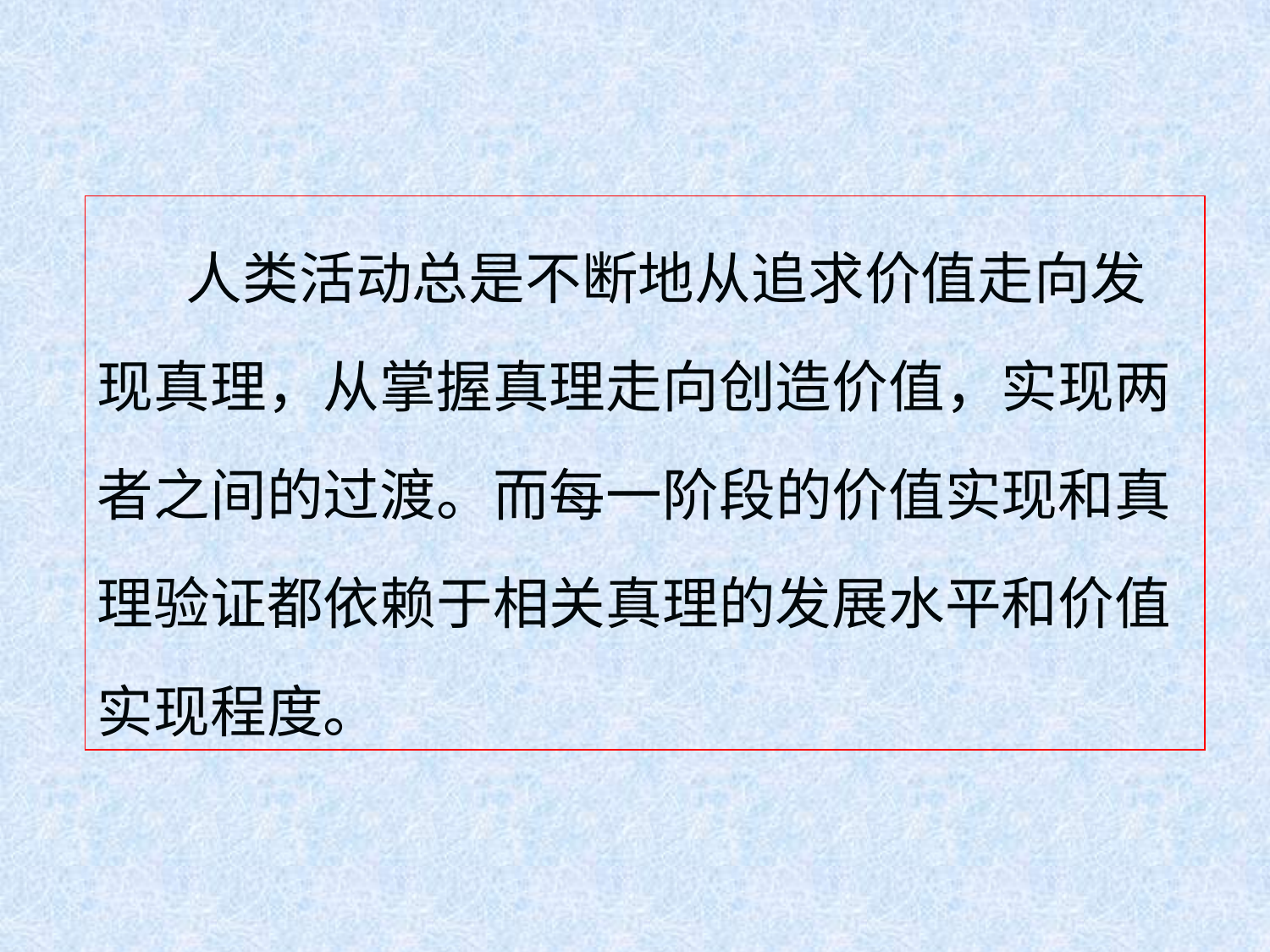

人类活动总是不断地从追求价值走向发现真理，从掌握真理走向创造价值，实现两者之间的过渡。而每一阶段的价值实现和真理验证都依赖于相关真理的发展水平和价值实现程度。